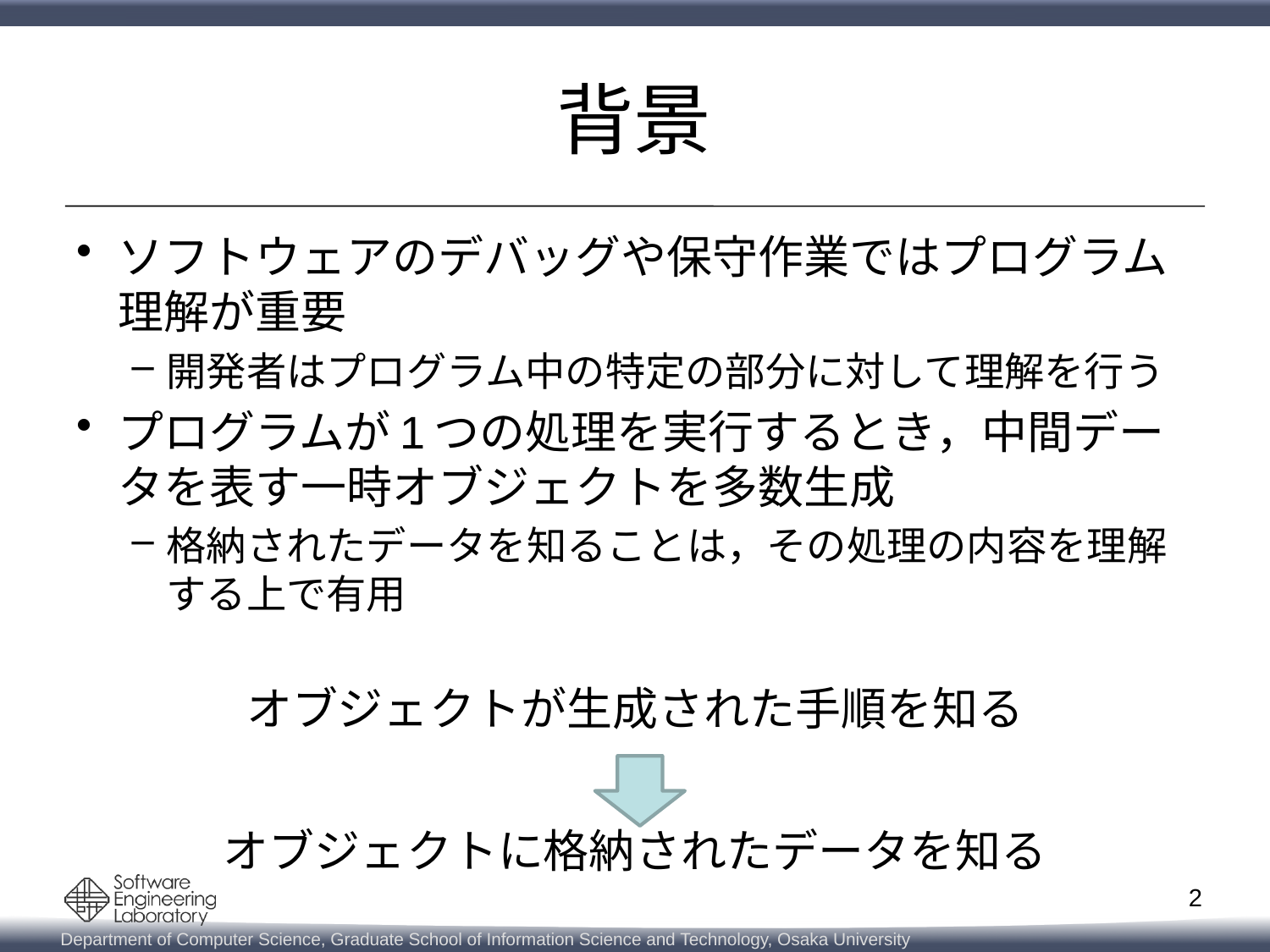

# 背景
ソフトウェアのデバッグや保守作業ではプログラム理解が重要
開発者はプログラム中の特定の部分に対して理解を行う
プログラムが1つの処理を実行するとき，中間データを表す一時オブジェクトを多数生成
格納されたデータを知ることは，その処理の内容を理解する上で有用

オブジェクトが生成された手順を知る

オブジェクトに格納されたデータを知る

2